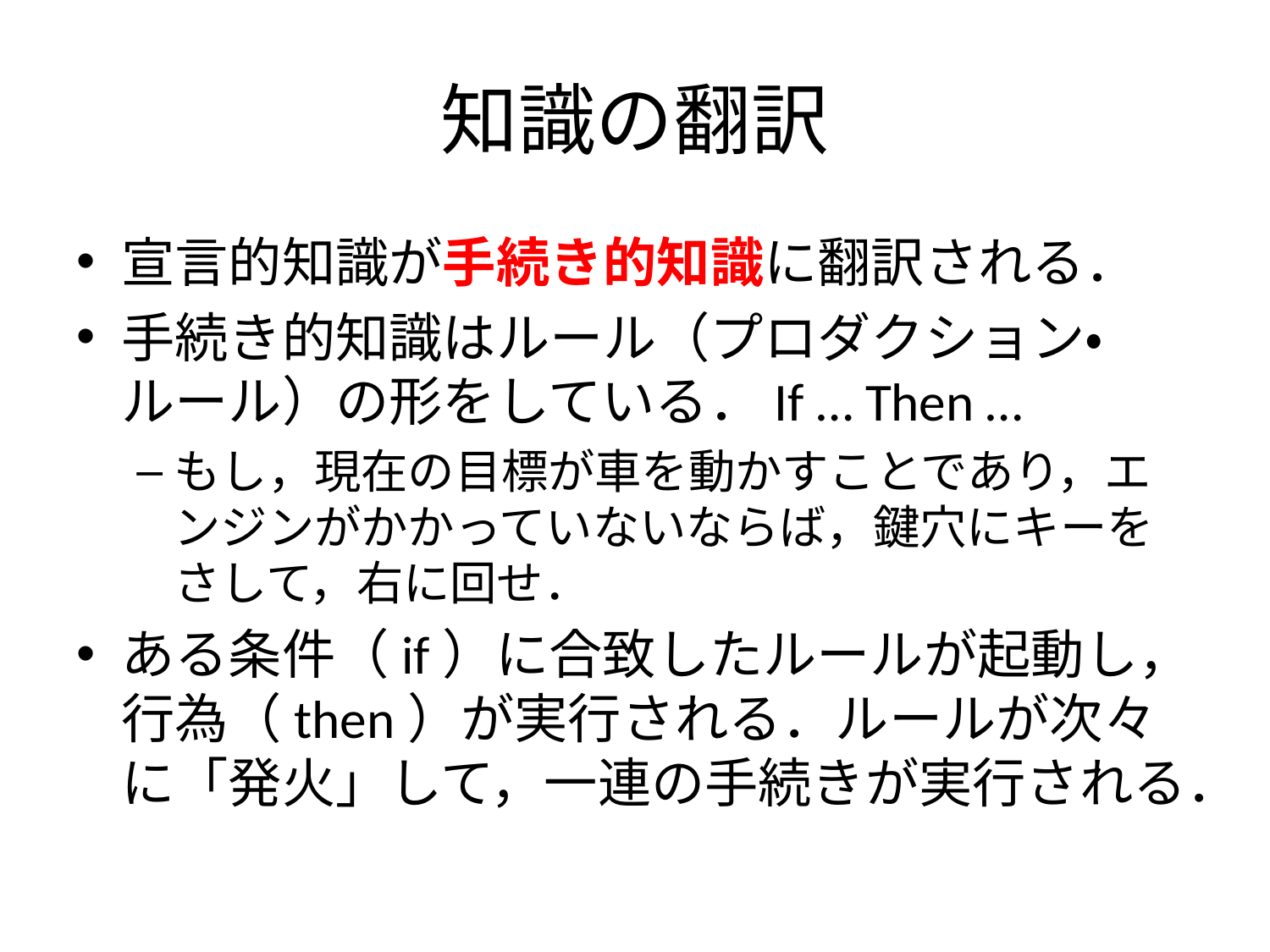

# 知識の翻訳
宣言的知識が手続き的知識に翻訳される．
手続き的知識はルール（プロダクション・ルール）の形をしている．If … Then …
もし，現在の目標が車を動かすことであり，エンジンがかかっていないならば，鍵穴にキーをさして，右に回せ．
ある条件（if）に合致したルールが起動し，行為（then）が実行される．ルールが次々に「発火」して，一連の手続きが実行される．